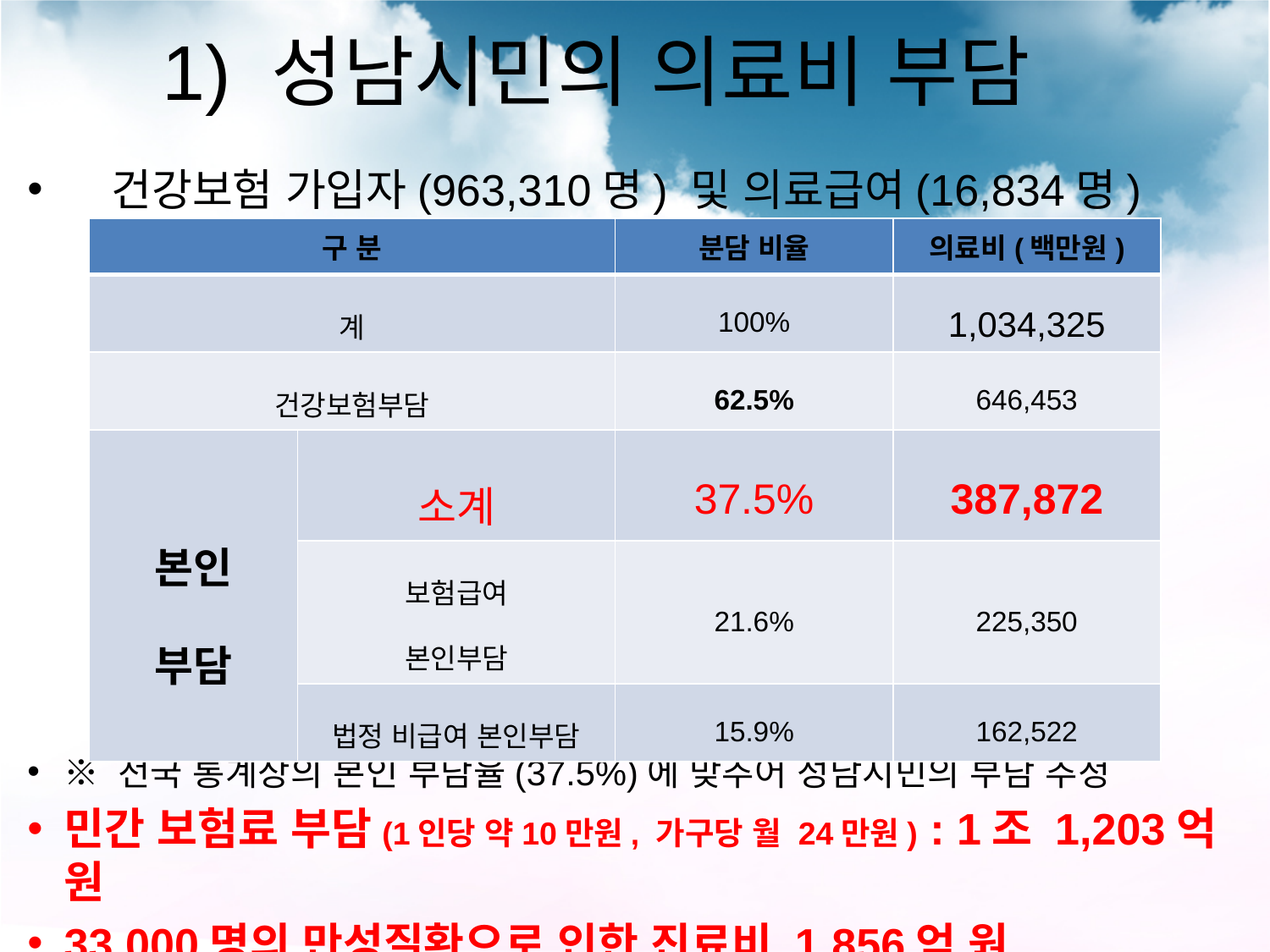

# 1) 성남시민의 의료비 부담
   건강보험 가입자(963,310명) 및 의료급여(16,834명)

※ 전국 통계상의 본인 부담율(37.5%)에 맞추어 성남시민의 부담 추정
민간 보험료 부담(1인당 약10만원, 가구당 월 24만원) : 1조 1,203억 원
33,000명의 만성질환으로 인한 진료비 1,856억 원
| 구 분 |  | 분담 비율 | 의료비(백만원) |
| --- | --- | --- | --- |
| 계 |  | 100% | 1,034,325 |
| 건강보험부담 |  | 62.5% | 646,453 |
| 본인 부담 | 소계 | 37.5% | 387,872 |
|  | 보험급여 본인부담 | 21.6% | 225,350 |
|  | 법정 비급여 본인부담 | 15.9% | 162,522 |